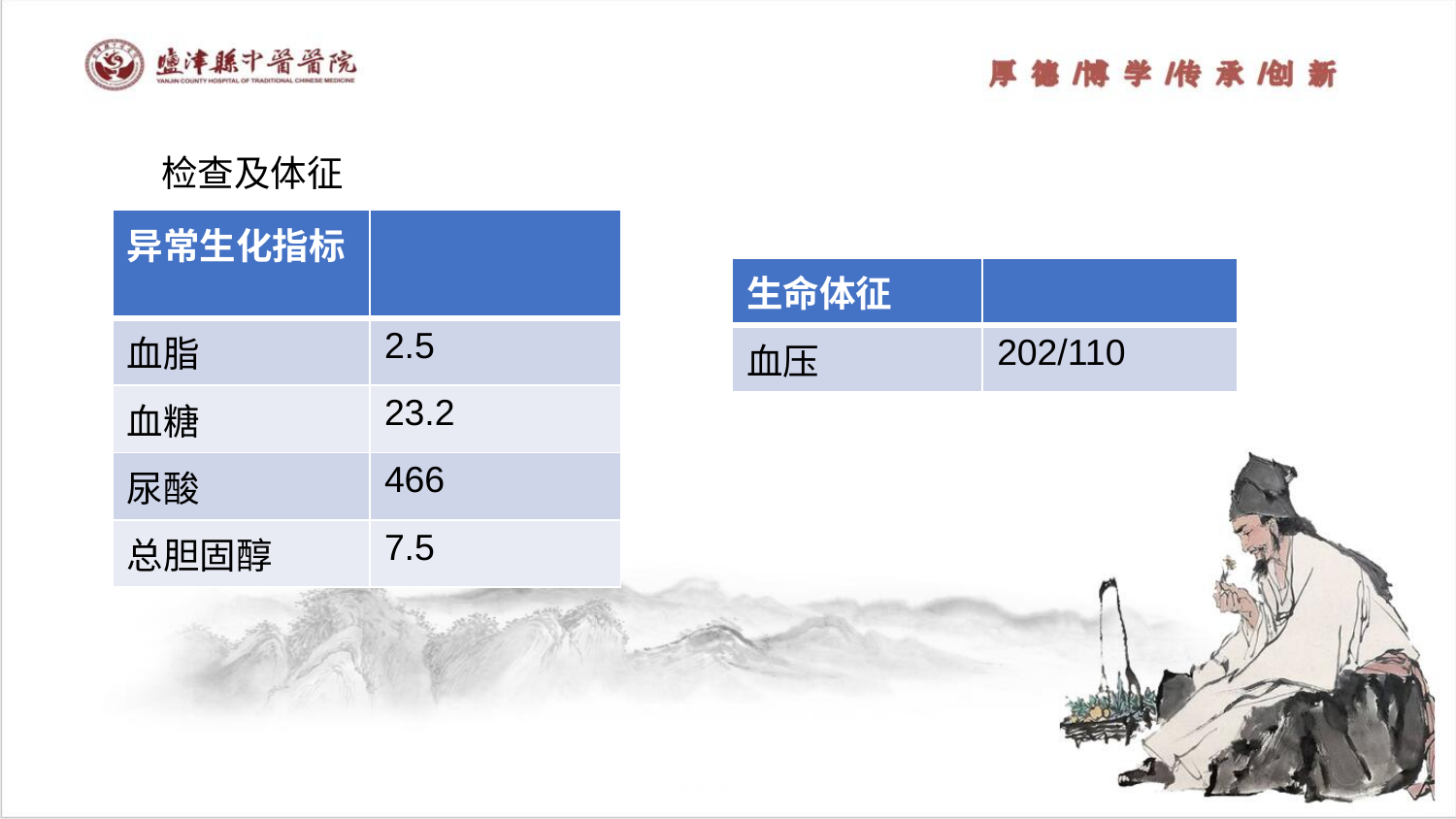

检查及体征
| 异常生化指标 |  |
| --- | --- |
| 血脂 | 2.5 |
| 血糖 | 23.2 |
| 尿酸 | 466 |
| 总胆固醇 | 7.5 |
| 生命体征 |  |
| --- | --- |
| 血压 | 202/110 |